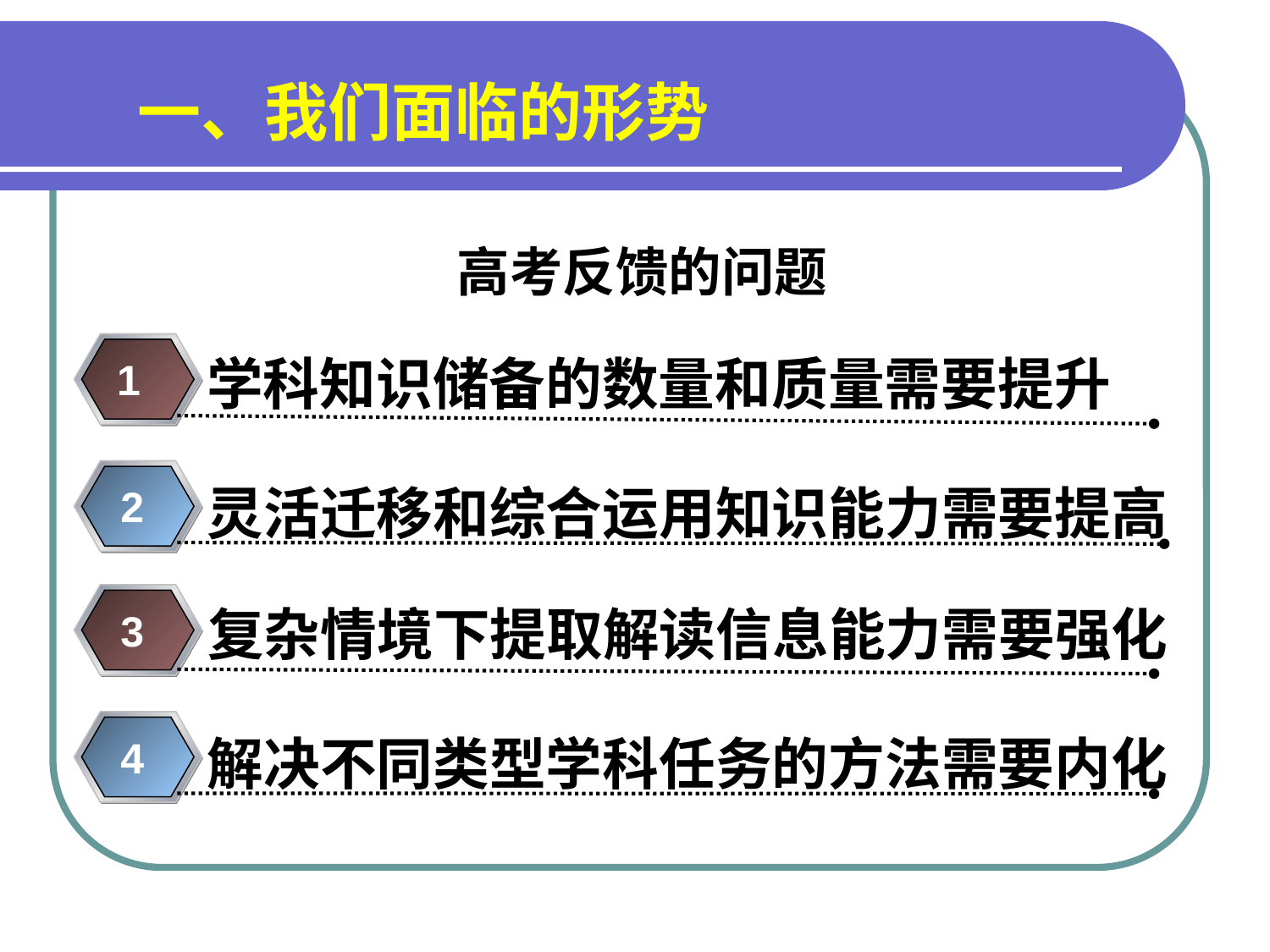

一、我们面临的形势
高考反馈的问题

学科知识储备的数量和质量需要提升
1

灵活迁移和综合运用知识能力需要提高
2

3

解决不同类型学科任务的方法需要内化
4

复杂情境下提取解读信息能力需要强化